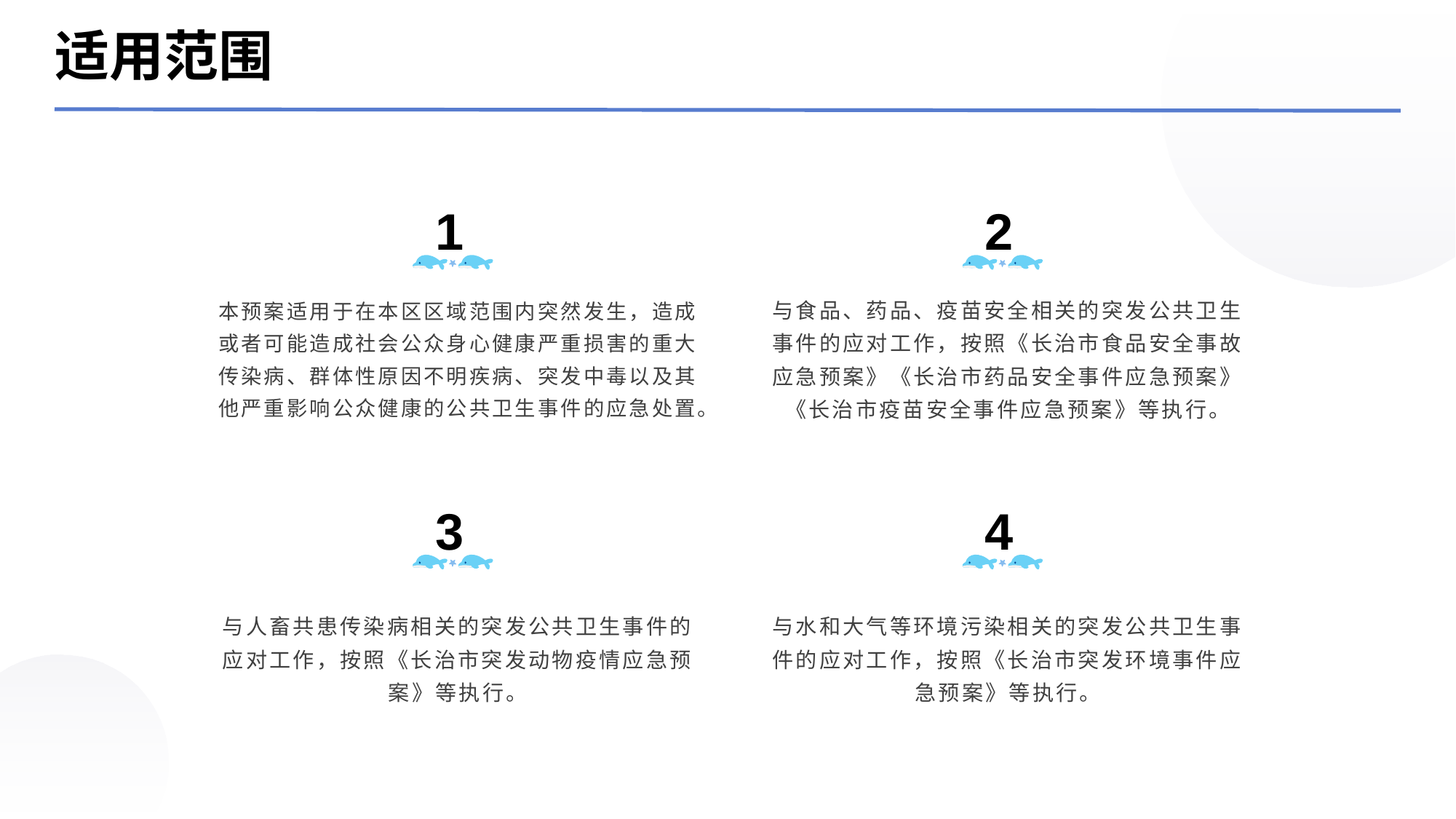

适用范围
1
2

本预案适用于在本区区域范围内突然发生，造成或者可能造成社会公众身心健康严重损害的重大传染病、群体性原因不明疾病、突发中毒以及其他严重影响公众健康的公共卫生事件的应急处置。
与食品、药品、疫苗安全相关的突发公共卫生事件的应对工作，按照《长治市食品安全事故应急预案》《长治市药品安全事件应急预案》《长治市疫苗安全事件应急预案》等执行。
3
4

与人畜共患传染病相关的突发公共卫生事件的应对工作，按照《长治市突发动物疫情应急预案》等执行。
与水和大气等环境污染相关的突发公共卫生事件的应对工作，按照《长治市突发环境事件应急预案》等执行。